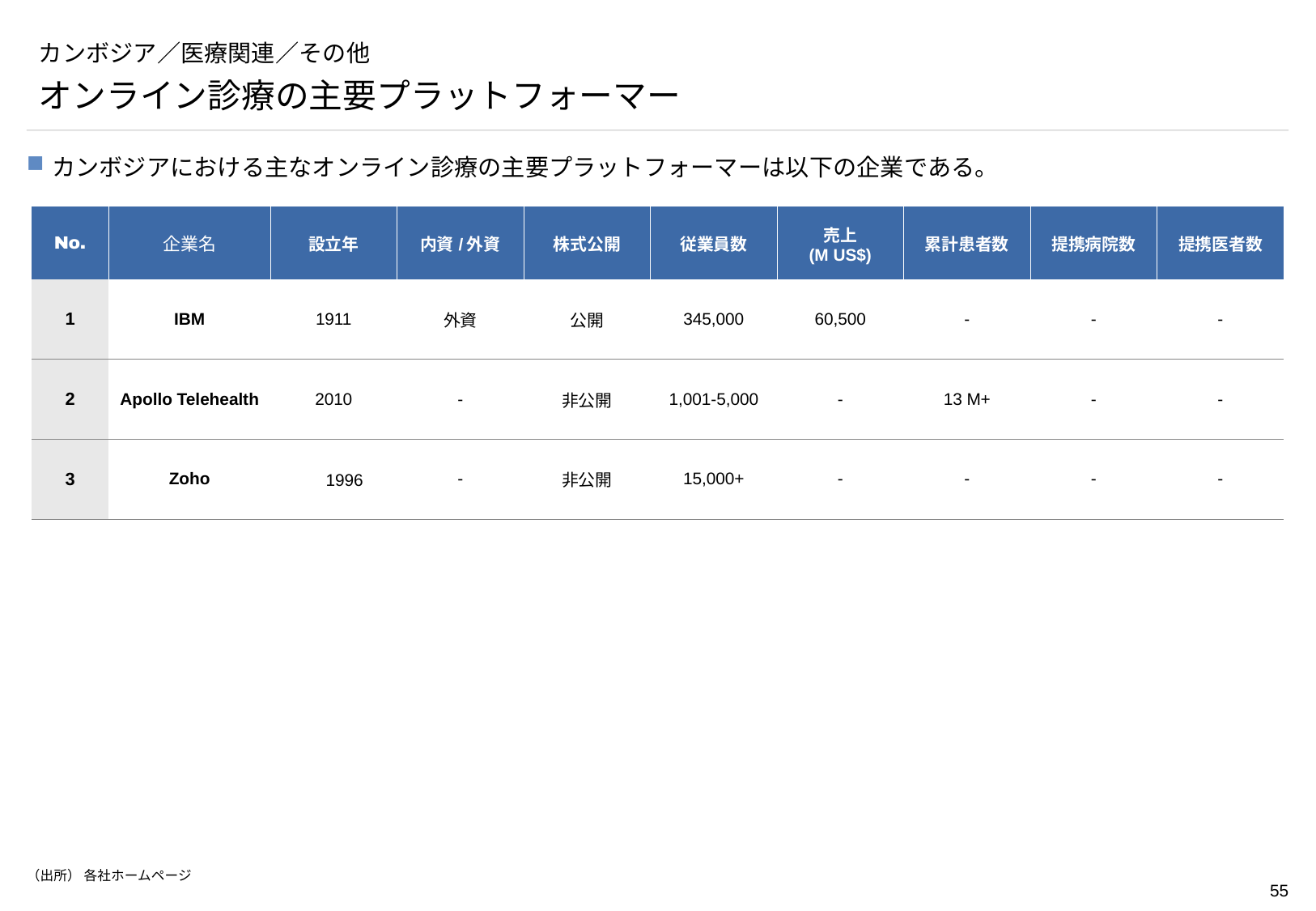

# カンボジア／医療関連／その他
オンライン診療の主要プラットフォーマー
カンボジアにおける主なオンライン診療の主要プラットフォーマーは以下の企業である。
| No. | 企業名 | 設立年 | 内資/外資 | 株式公開 | 従業員数 | 売上 (M US$) | 累計患者数 | 提携病院数 | 提携医者数 |
| --- | --- | --- | --- | --- | --- | --- | --- | --- | --- |
| 1 | IBM | 1911 | 外資 | 公開 | 345,000 | 60,500 | - | - | - |
| 2 | Apollo Telehealth | 2010 | - | 非公開 | 1,001-5,000 | - | 13 M+ | - | - |
| 3 | Zoho | 1996 | - | 非公開 | 15,000+ | - | - | - | - |
（出所） 各社ホームページ